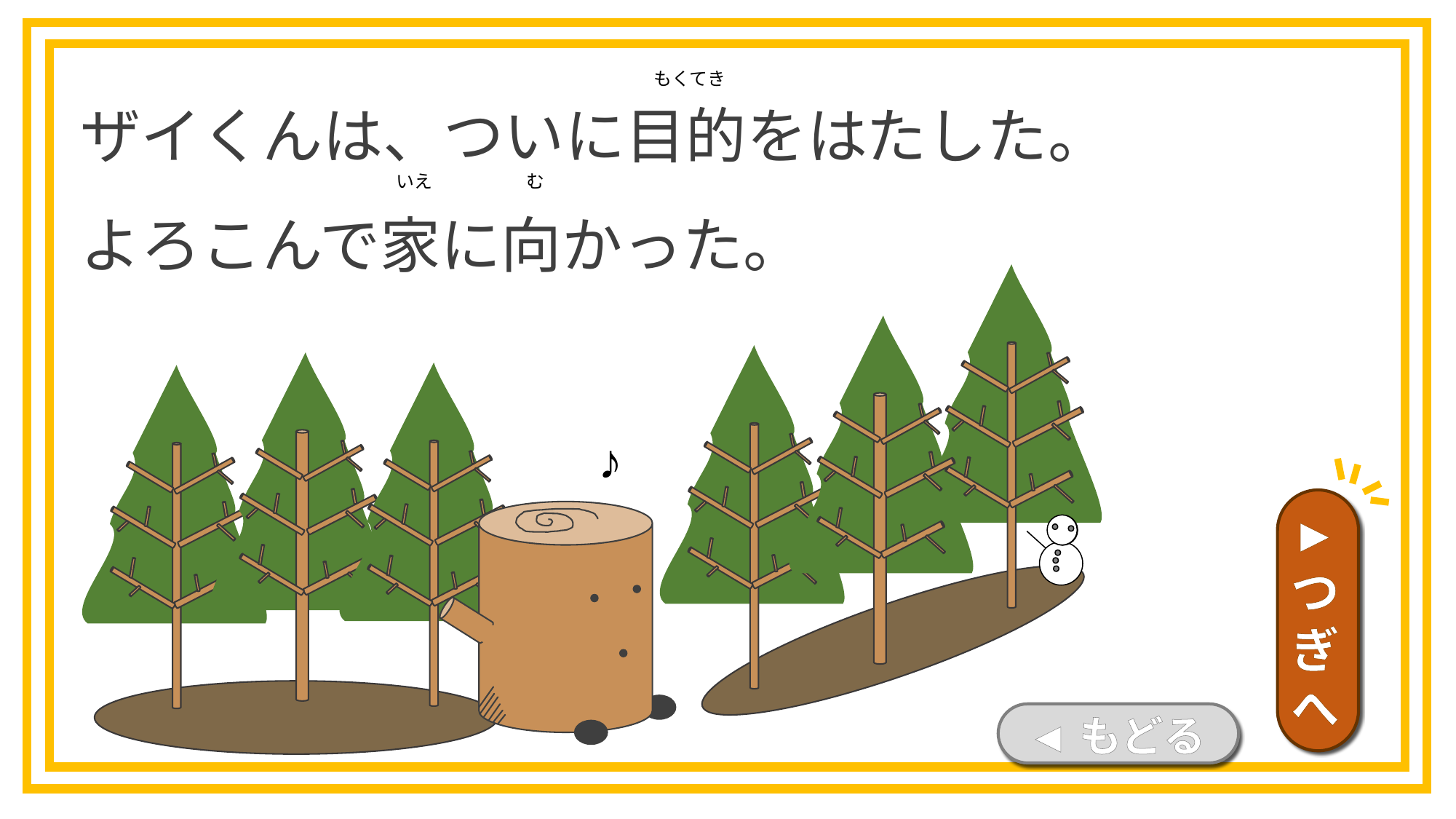

ザイくんは、ついに目的をはたした。よろこんで家に向かった。
もくてき
いえ
む

♪
►つぎへ

◄もどる